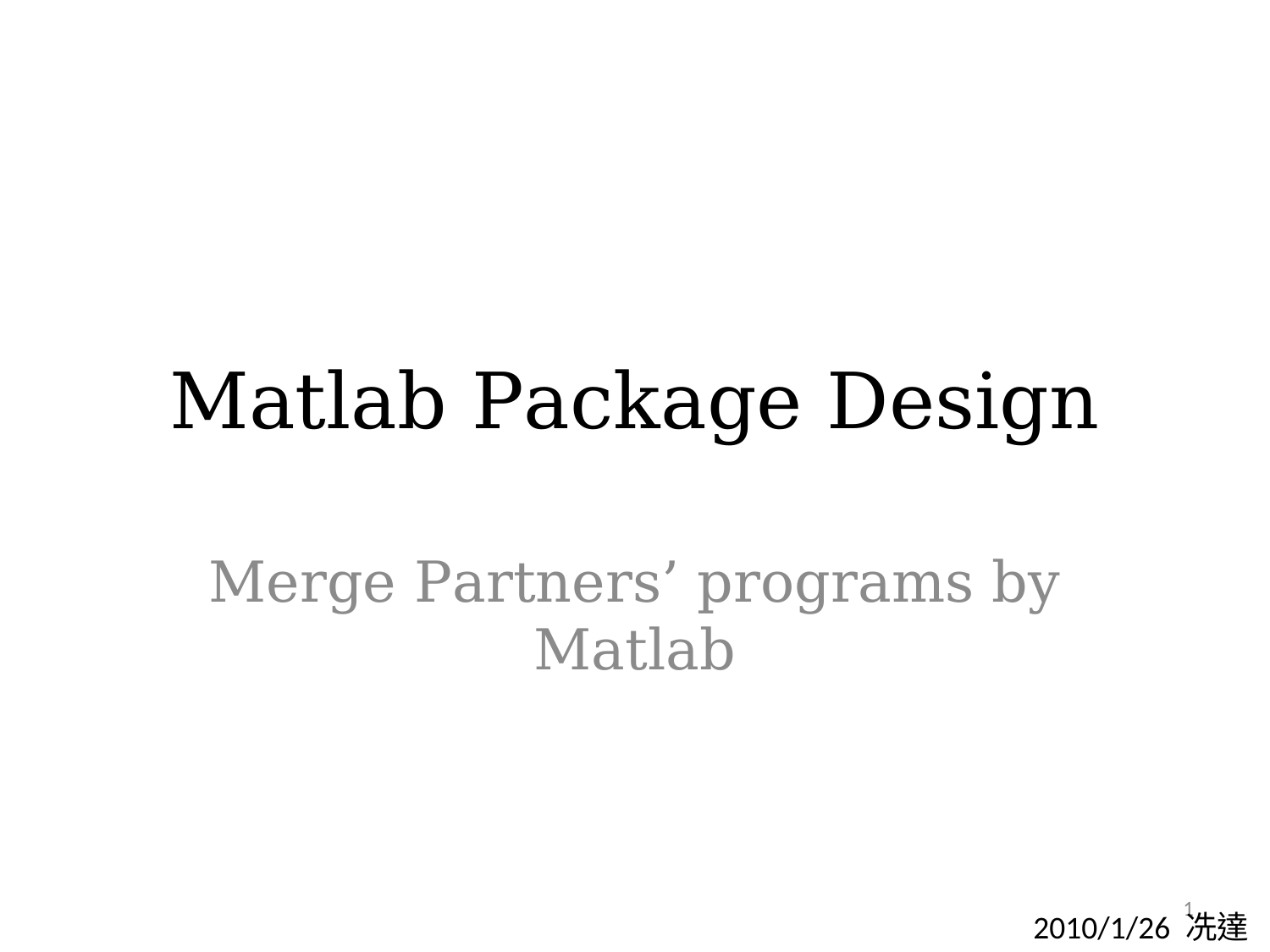

# Matlab Package Design
Merge Partners’ programs by Matlab
1
2010/1/26 冼達